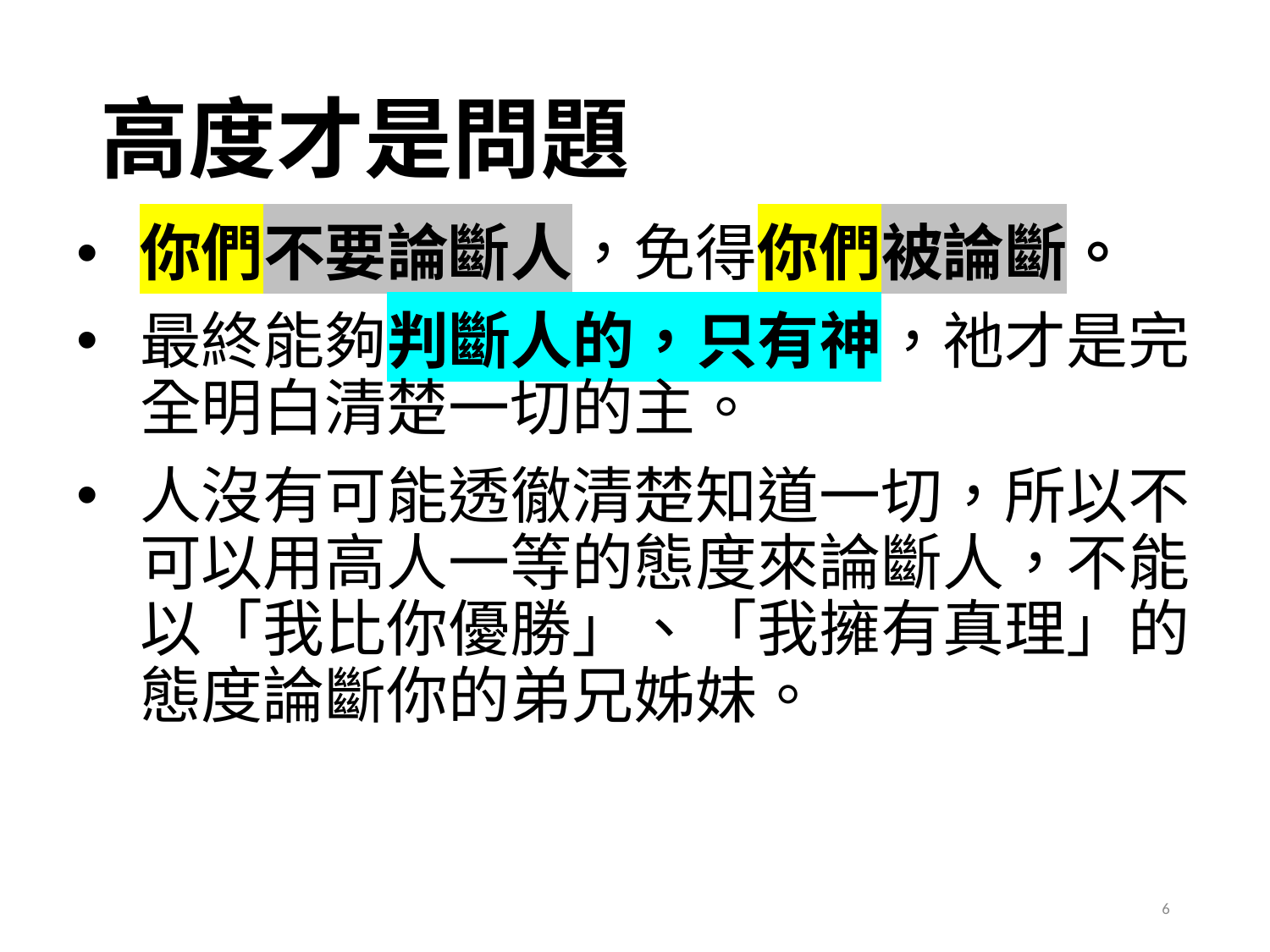

# 高度才是問題
你們不要論斷人，免得你們被論斷。
最終能夠判斷人的，只有神，祂才是完全明白清楚一切的主。
人沒有可能透徹清楚知道一切，所以不可以用高人一等的態度來論斷人，不能以「我比你優勝」、「我擁有真理」的態度論斷你的弟兄姊妹。
6